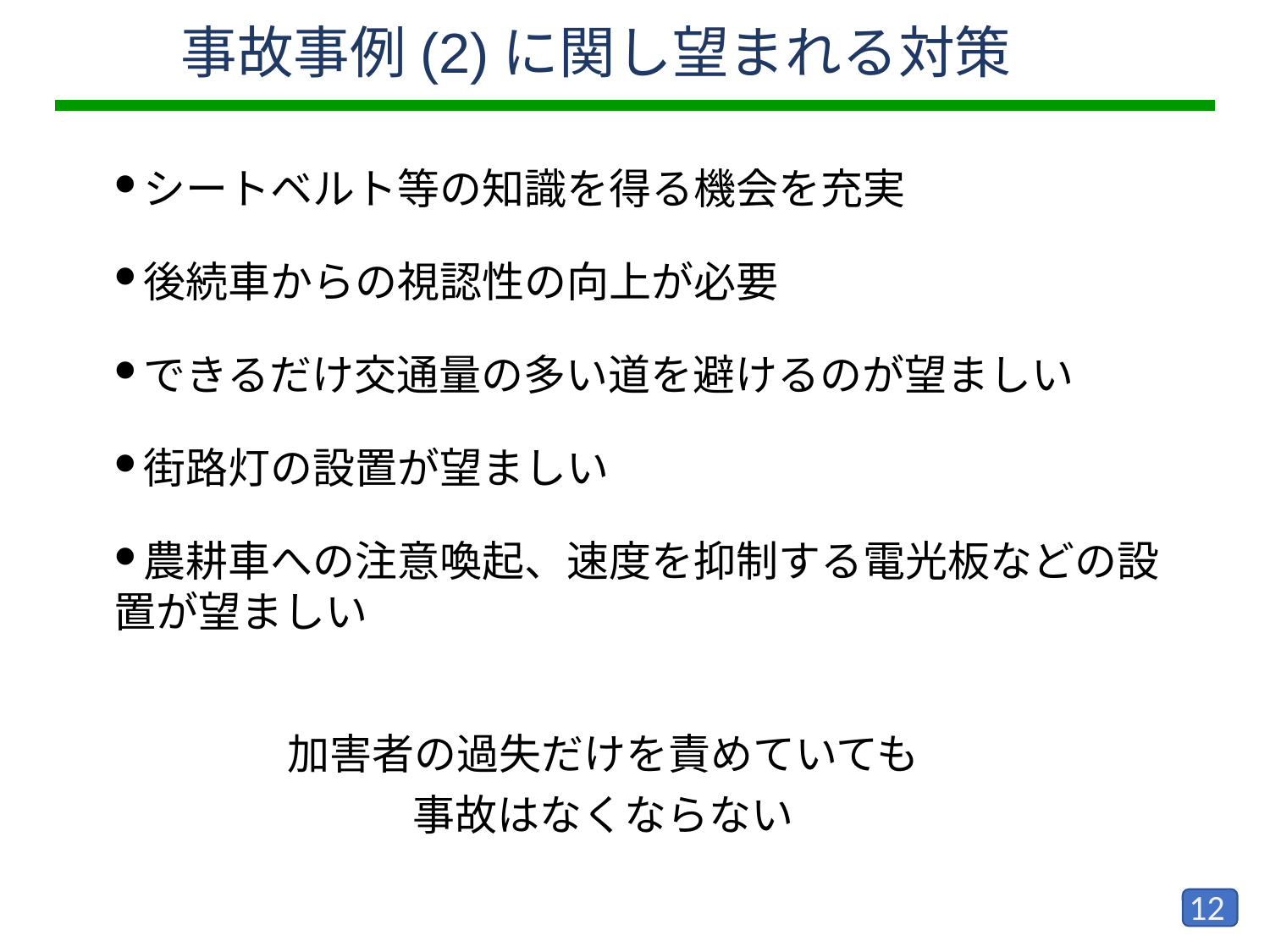

事故事例(2)に関し望まれる対策
シートベルト等の知識を得る機会を充実
後続車からの視認性の向上が必要
できるだけ交通量の多い道を避けるのが望ましい
街路灯の設置が望ましい
農耕車への注意喚起、速度を抑制する電光板などの設置が望ましい

加害者の過失だけを責めていても
事故はなくならない
12